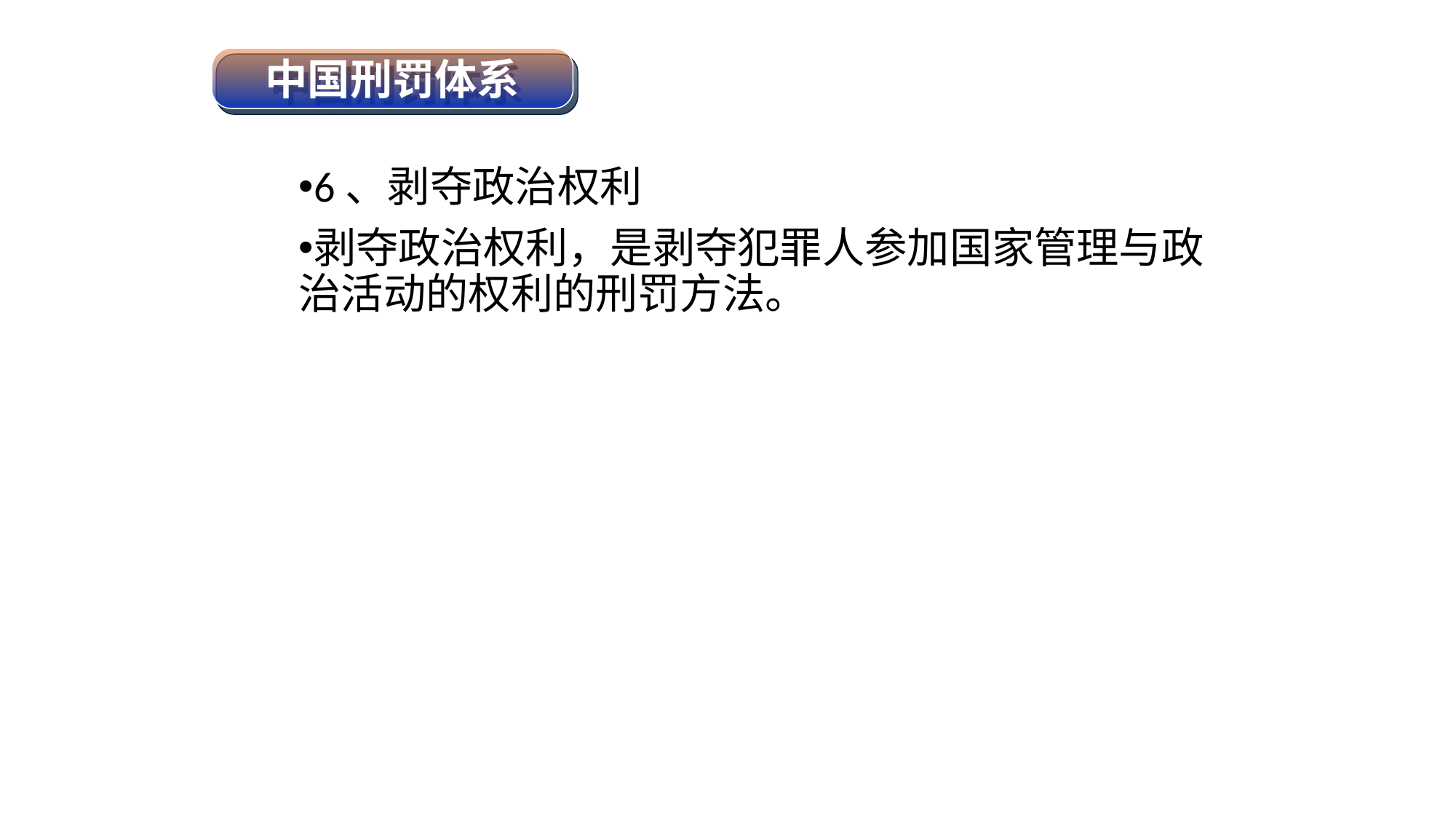

中国刑罚体系
#
6、剥夺政治权利
剥夺政治权利，是剥夺犯罪人参加国家管理与政治活动的权利的刑罚方法。